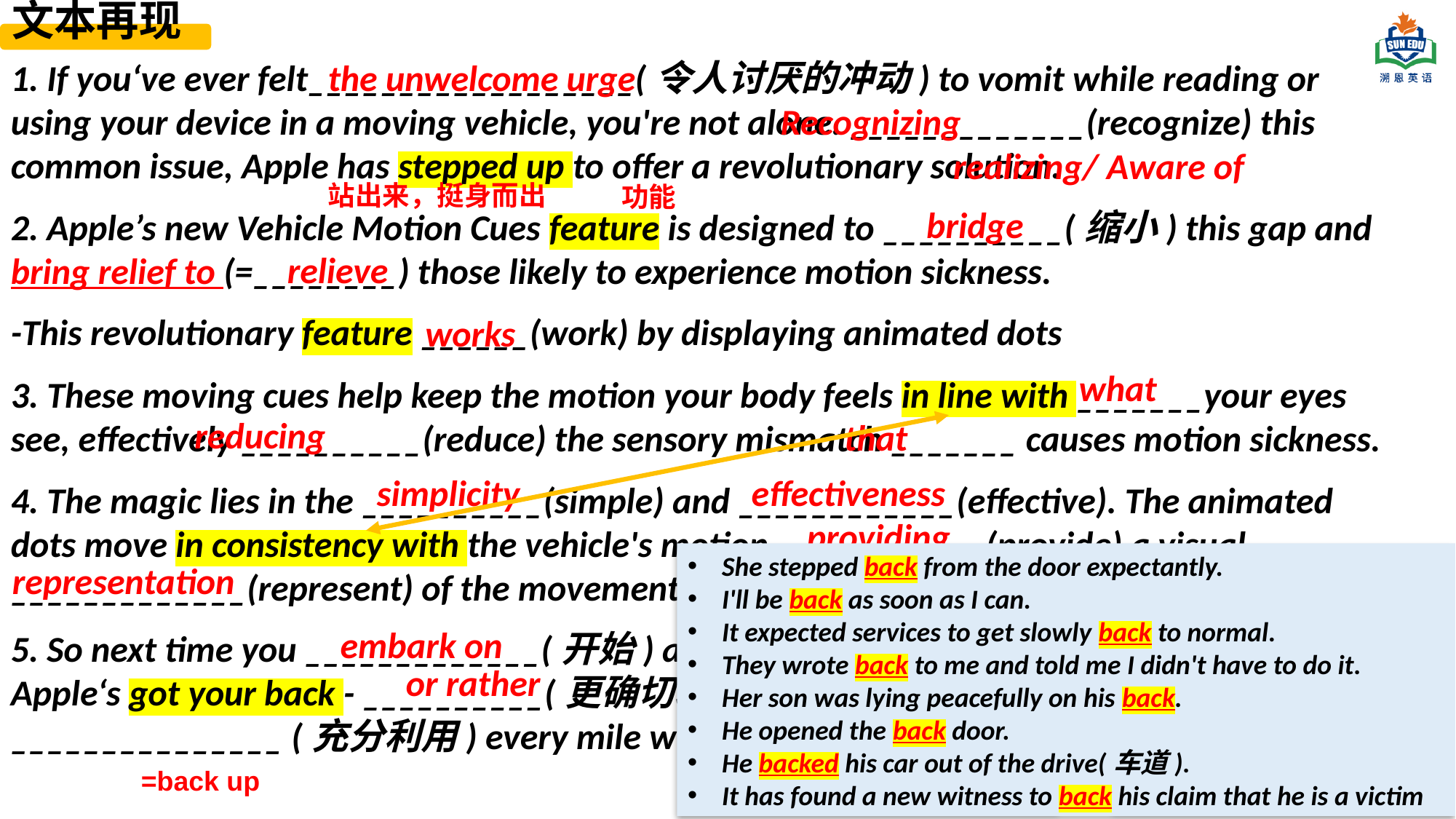

文本再现
1. If you‘ve ever felt__________________(令人讨厌的冲动) to vomit while reading or using your device in a moving vehicle, you're not alone. _____________(recognize) this common issue, Apple has stepped up to offer a revolutionary solution.
2. Apple’s new Vehicle Motion Cues feature is designed to __________(缩小) this gap and bring relief to (=________) those likely to experience motion sickness.
-This revolutionary feature ______(work) by displaying animated dots
3. These moving cues help keep the motion your body feels in line with _______your eyes see, effectively __________(reduce) the sensory mismatch _______ causes motion sickness.
4. The magic lies in the __________(simple) and ____________(effective). The animated dots move in consistency with the vehicle's motion, ___________(provide) a visual _____________(represent) of the movement your body is experiencing.
5. So next time you _____________(开始) a journey, whether short or long, remember that Apple‘s got your back - __________(更确切地说), your brain-helping you _______________ (充分利用) every mile with ease and comfort.
the unwelcome urge
Recognizing
realizing/ Aware of
站出来，挺身而出
功能
bridge
relieve
works
what
reducing
that
simplicity
effectiveness
providing
She stepped back from the door expectantly.
I'll be back as soon as I can.
It expected services to get slowly back to normal.
They wrote back to me and told me I didn't have to do it.
Her son was lying peacefully on his back.
He opened the back door.
He backed his car out of the drive(车道).
It has found a new witness to back his claim that he is a victim
representation
embark on
make the most of
or rather
=back up